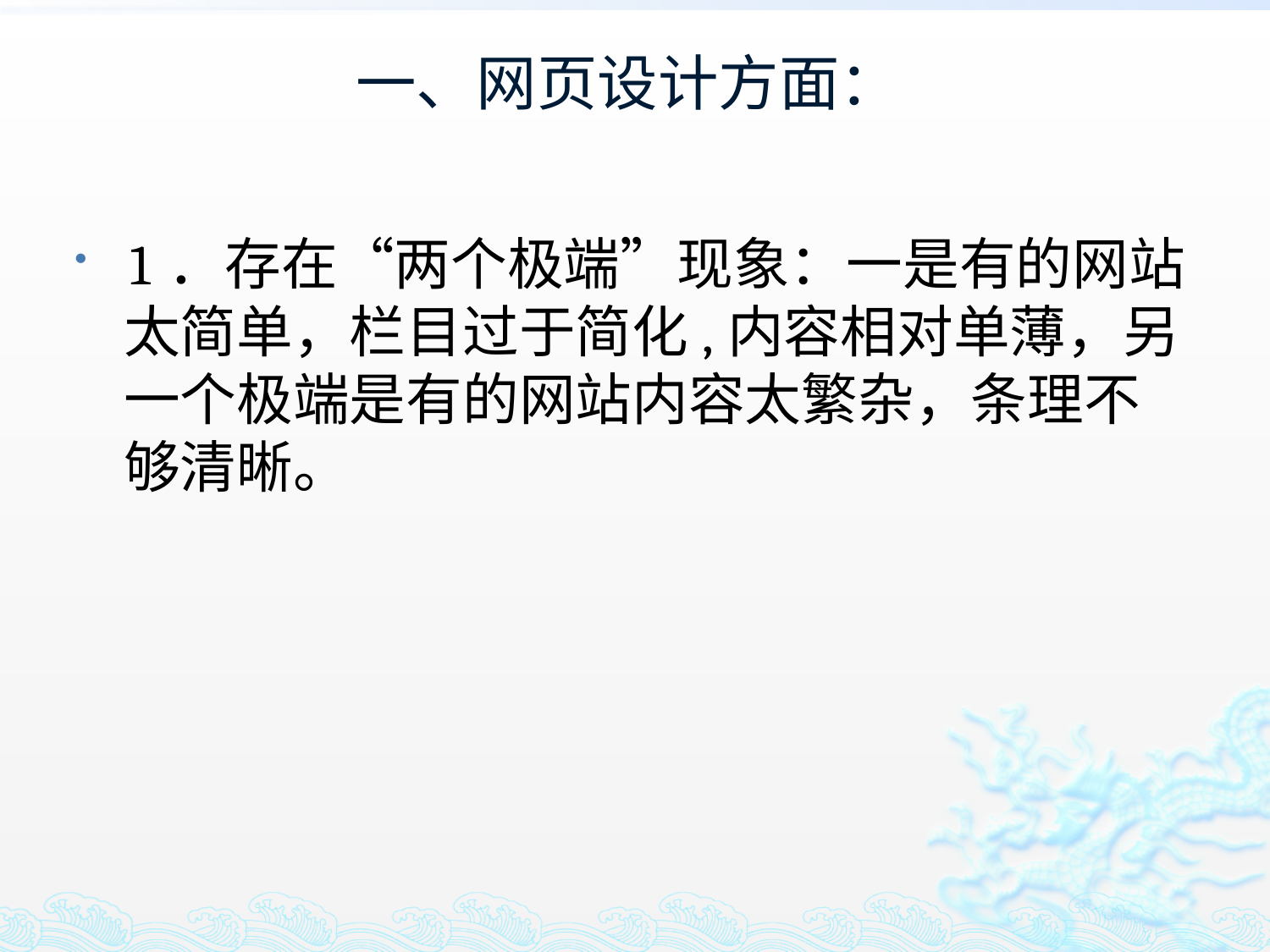

# 一、网页设计方面：
1．存在“两个极端”现象：一是有的网站太简单，栏目过于简化,内容相对单薄，另一个极端是有的网站内容太繁杂，条理不够清晰。